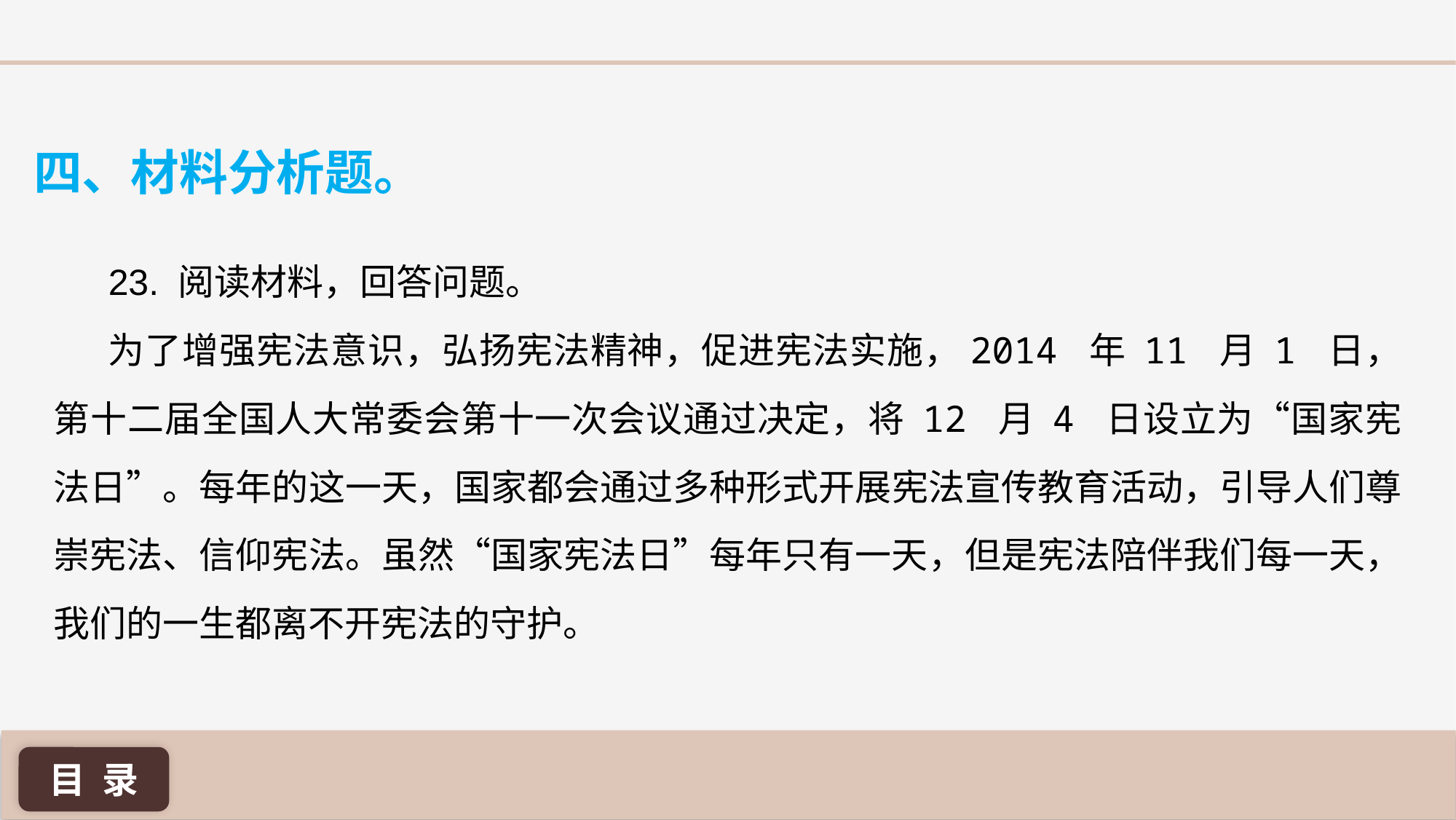

四、材料分析题。
23. 阅读材料，回答问题。
为了增强宪法意识，弘扬宪法精神，促进宪法实施，2014 年 11 月 1 日，第十二届全国人大常委会第十一次会议通过决定，将 12 月 4 日设立为“国家宪法日”。每年的这一天，国家都会通过多种形式开展宪法宣传教育活动，引导人们尊崇宪法、信仰宪法。虽然“国家宪法日”每年只有一天，但是宪法陪伴我们每一天，我们的一生都离不开宪法的守护。